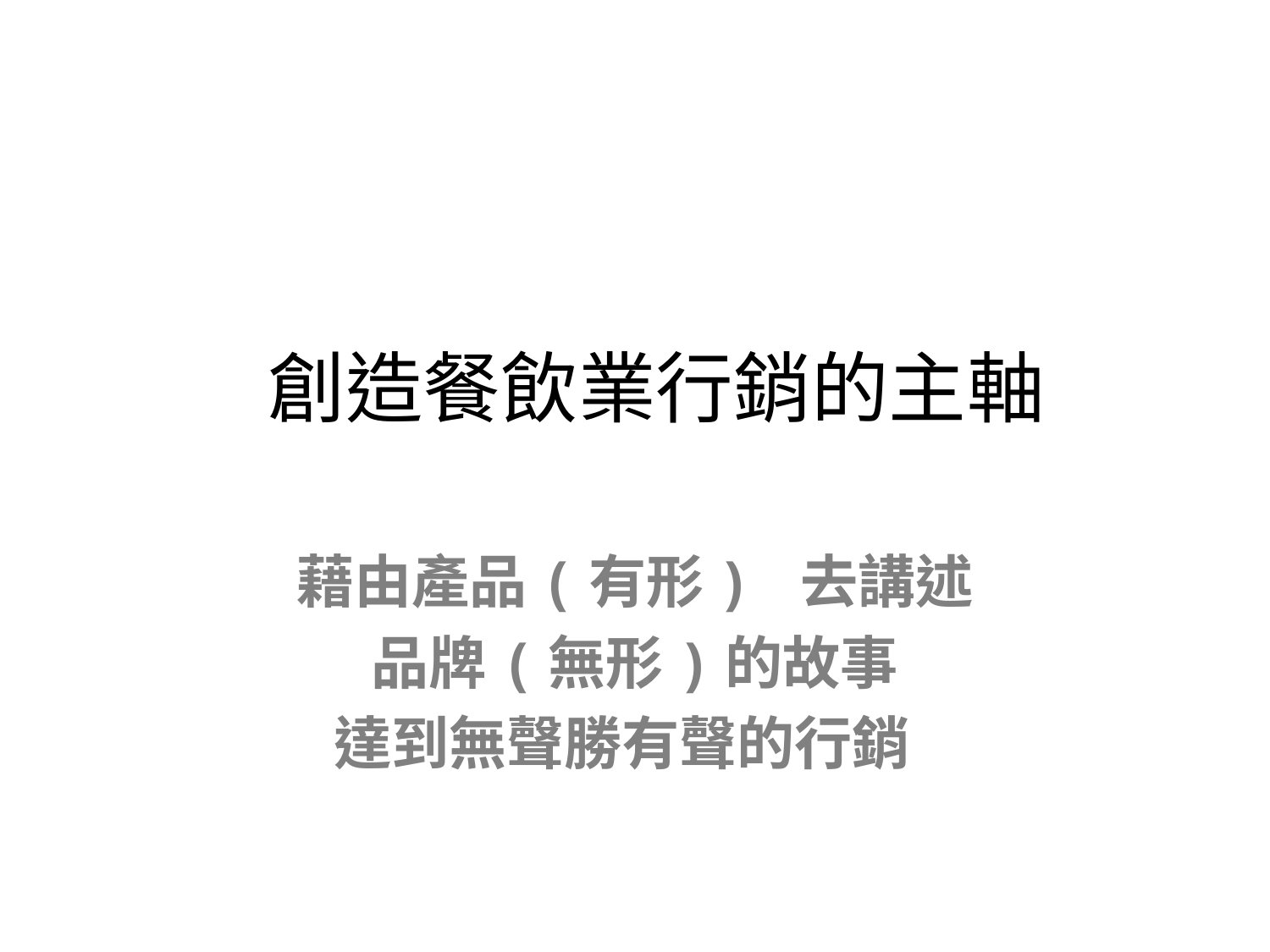

創造餐飲業行銷的主軸
藉由產品(有形) 去講述
品牌(無形)的故事
達到無聲勝有聲的行銷